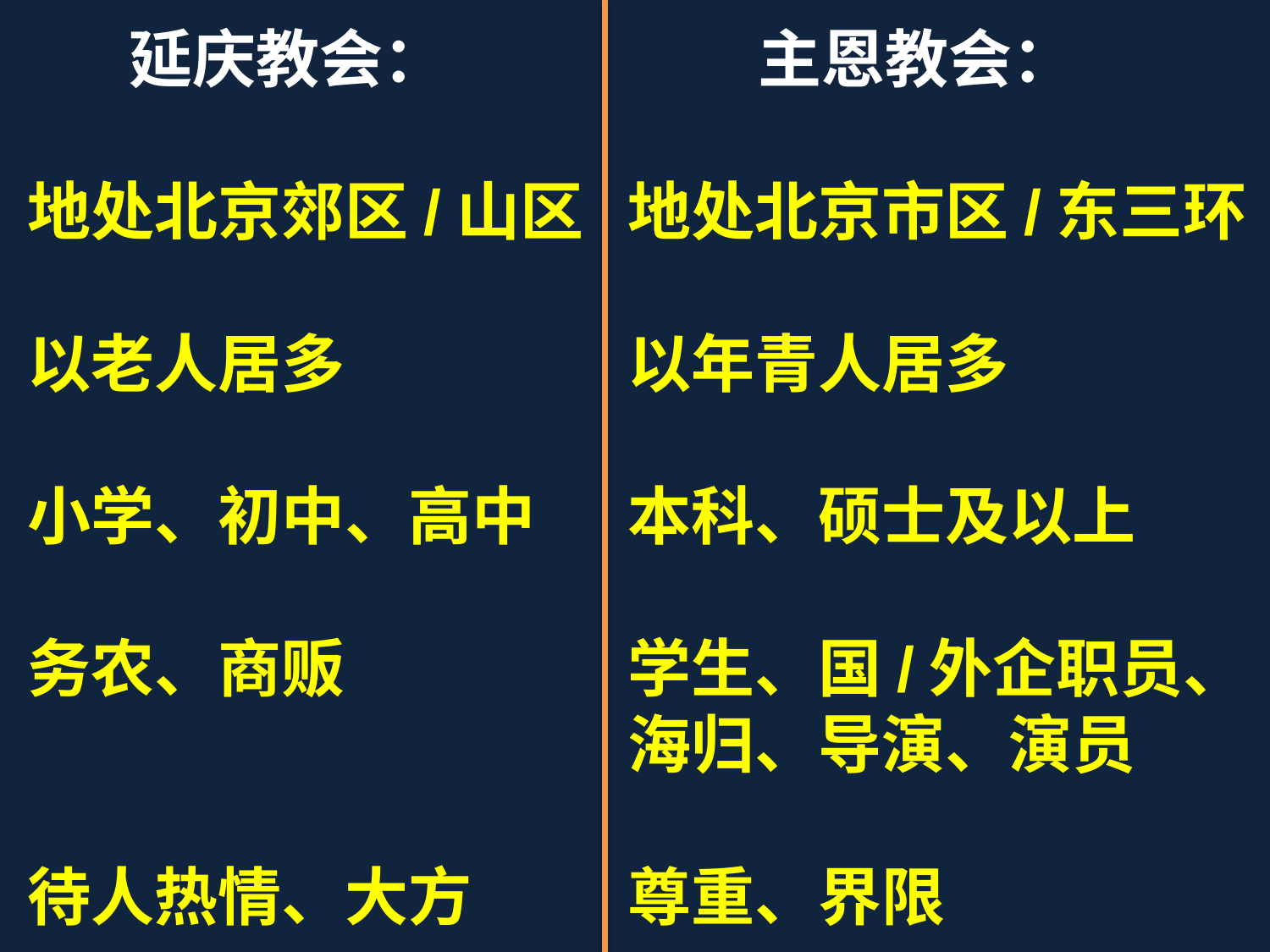

延庆教会：
地处北京郊区/山区
以老人居多
小学、初中、高中
务农、商贩
待人热情、大方
        主恩教会：
地处北京市区/东三环

以年青人居多

本科、硕士及以上

学生、国/外企职员、海归、导演、演员

尊重、界限